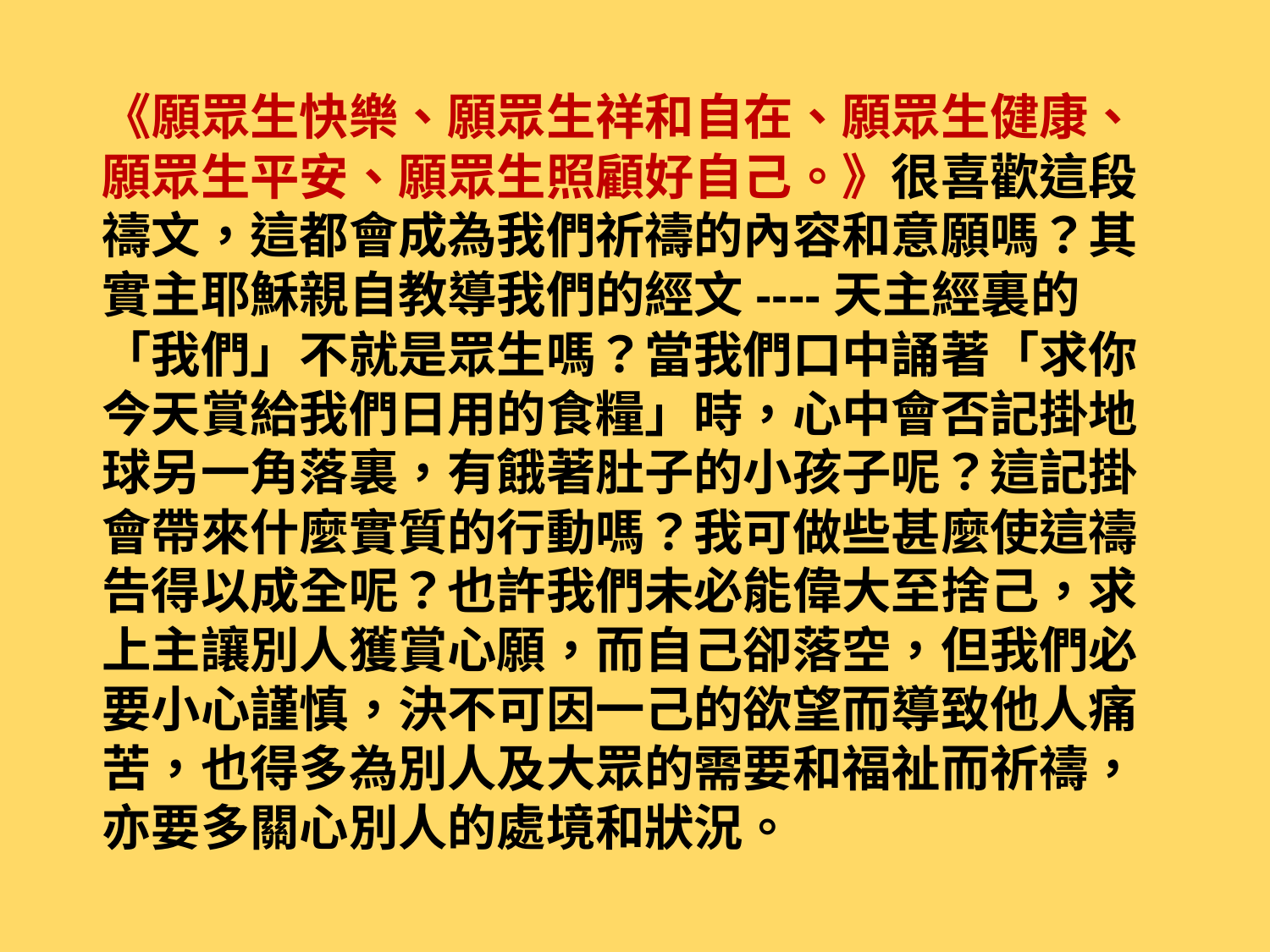

《願眾生快樂、願眾生祥和自在、願眾生健康、願眾生平安、願眾生照顧好自己。》很喜歡這段禱文，這都會成為我們祈禱的內容和意願嗎？其實主耶穌親自教導我們的經文----天主經裏的「我們」不就是眾生嗎？當我們口中誦著「求你今天賞給我們日用的食糧」時，心中會否記掛地球另一角落裏，有餓著肚子的小孩子呢？這記掛會帶來什麼實質的行動嗎？我可做些甚麼使這禱告得以成全呢？也許我們未必能偉大至捨己，求上主讓別人獲賞心願，而自己卻落空，但我們必要小心謹慎，決不可因一己的欲望而導致他人痛苦，也得多為別人及大眾的需要和福祉而祈禱，亦要多關心別人的處境和狀況。